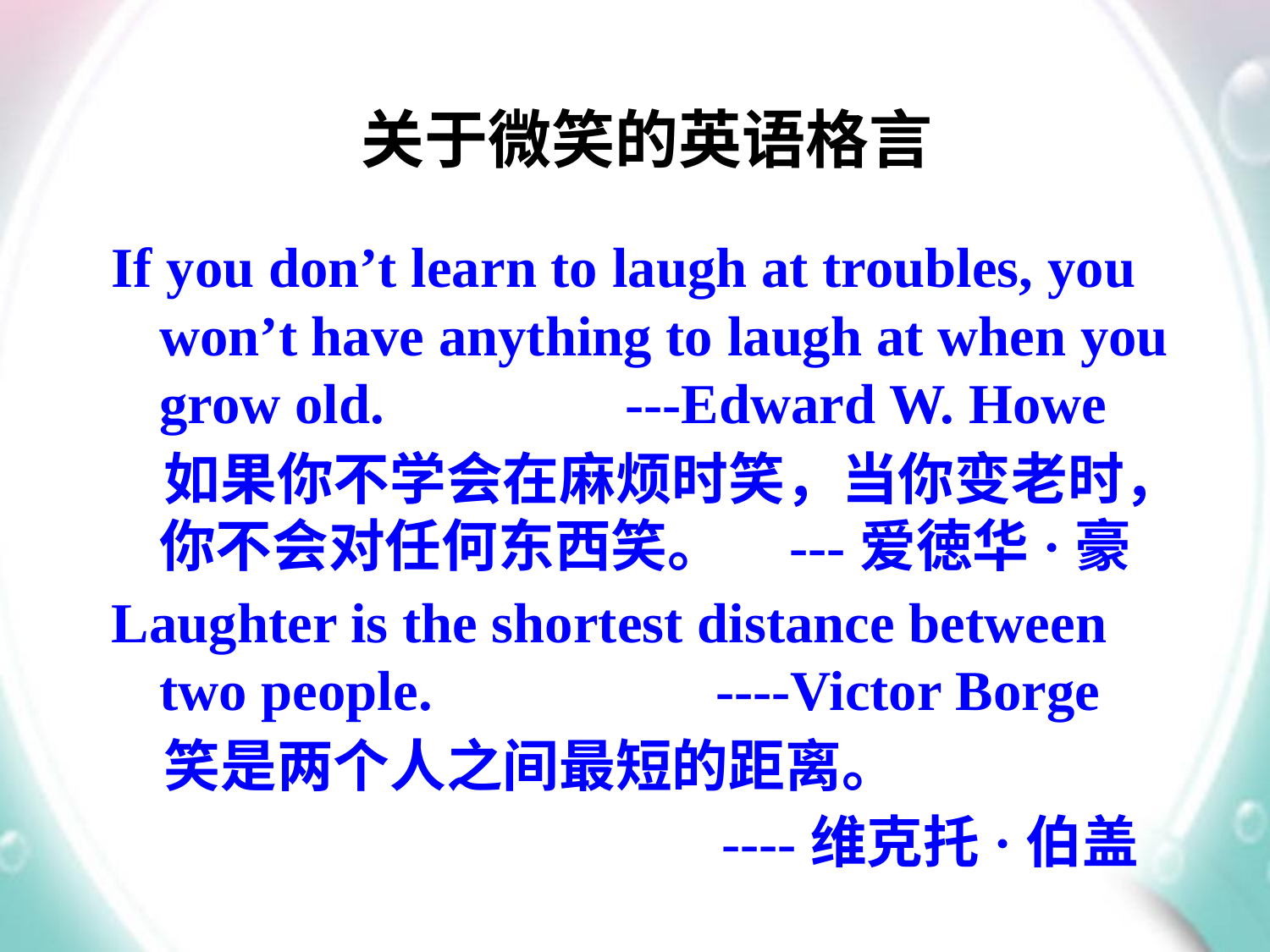

关于微笑的英语格言
If you don’t learn to laugh at troubles, you won’t have anything to laugh at when you grow old.                 ---Edward W. Howe
   如果你不学会在麻烦时笑，当你变老时，你不会对任何东西笑。    ---爱徳华·豪
Laughter is the shortest distance between two people.                    ----Victor Borge
   笑是两个人之间最短的距离。
                                           ----维克托·伯盖